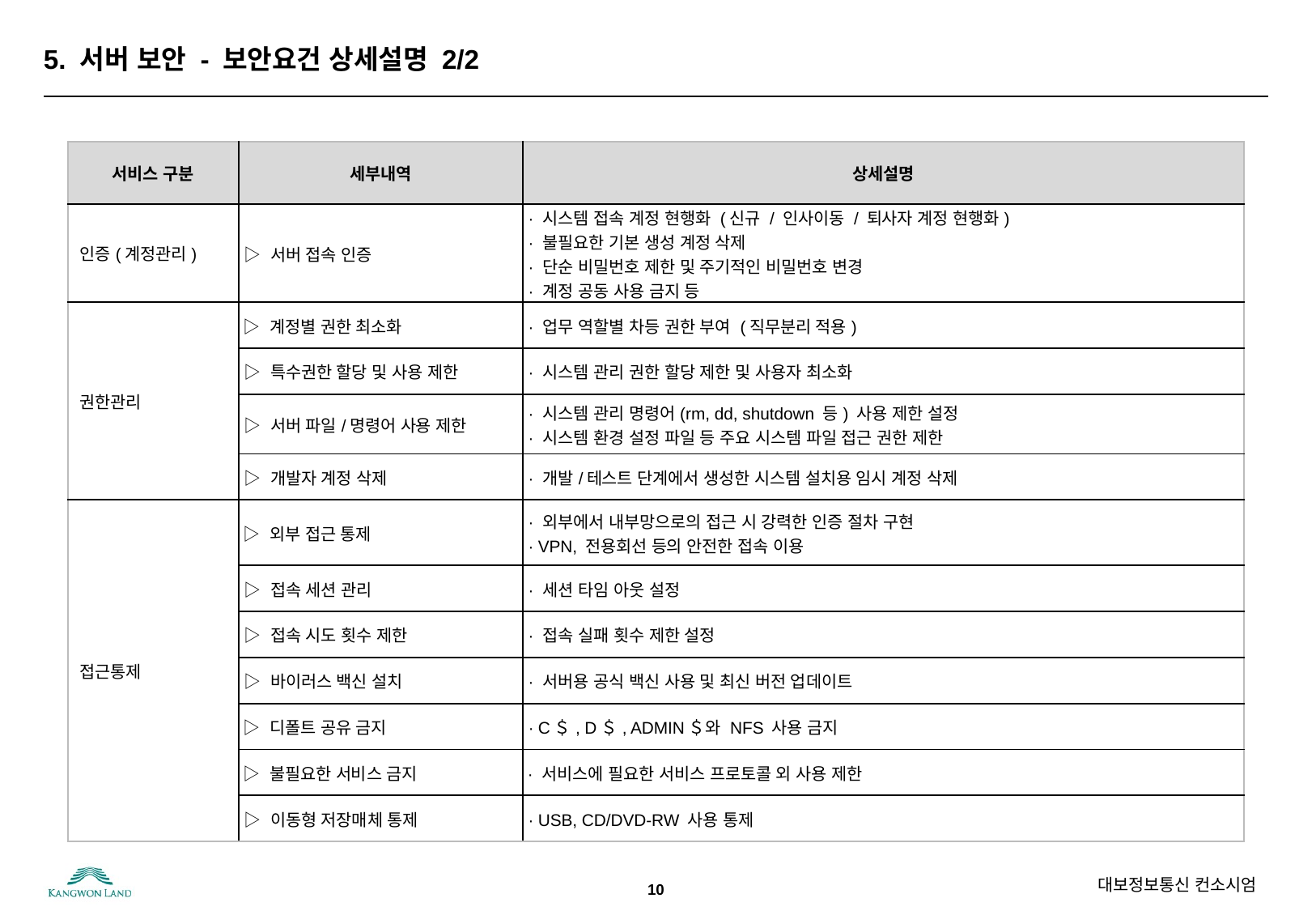

5. 서버 보안 - 보안요건 상세설명 2/2
| 서비스 구분 | 세부내역 | 상세설명 |
| --- | --- | --- |
| 인증(계정관리) | ▷ 서버 접속 인증 | ∙ 시스템 접속 계정 현행화 (신규 / 인사이동 / 퇴사자 계정 현행화) ∙ 불필요한 기본 생성 계정 삭제 ∙ 단순 비밀번호 제한 및 주기적인 비밀번호 변경 ∙ 계정 공동 사용 금지 등 |
| 권한관리 | ▷ 계정별 권한 최소화 | ∙ 업무 역할별 차등 권한 부여 (직무분리 적용) |
|  | ▷ 특수권한 할당 및 사용 제한 | ∙ 시스템 관리 권한 할당 제한 및 사용자 최소화 |
|  | ▷ 서버 파일/명령어 사용 제한 | ∙ 시스템 관리 명령어(rm, dd, shutdown 등) 사용 제한 설정 ∙ 시스템 환경 설정 파일 등 주요 시스템 파일 접근 권한 제한 |
|  | ▷ 개발자 계정 삭제 | ∙ 개발/테스트 단계에서 생성한 시스템 설치용 임시 계정 삭제 |
| 접근통제 | ▷ 외부 접근 통제 | ∙ 외부에서 내부망으로의 접근 시 강력한 인증 절차 구현 ∙ VPN, 전용회선 등의 안전한 접속 이용 |
|  | ▷ 접속 세션 관리 | ∙ 세션 타임 아웃 설정 |
|  | ▷ 접속 시도 횟수 제한 | ∙ 접속 실패 횟수 제한 설정 |
|  | ▷ 바이러스 백신 설치 | ∙ 서버용 공식 백신 사용 및 최신 버전 업데이트 |
|  | ▷ 디폴트 공유 금지 | ∙ C＄, D＄, ADMIN＄와 NFS 사용 금지 |
|  | ▷ 불필요한 서비스 금지 | ∙ 서비스에 필요한 서비스 프로토콜 외 사용 제한 |
|  | ▷ 이동형 저장매체 통제 | ∙ USB, CD/DVD-RW 사용 통제 |
10